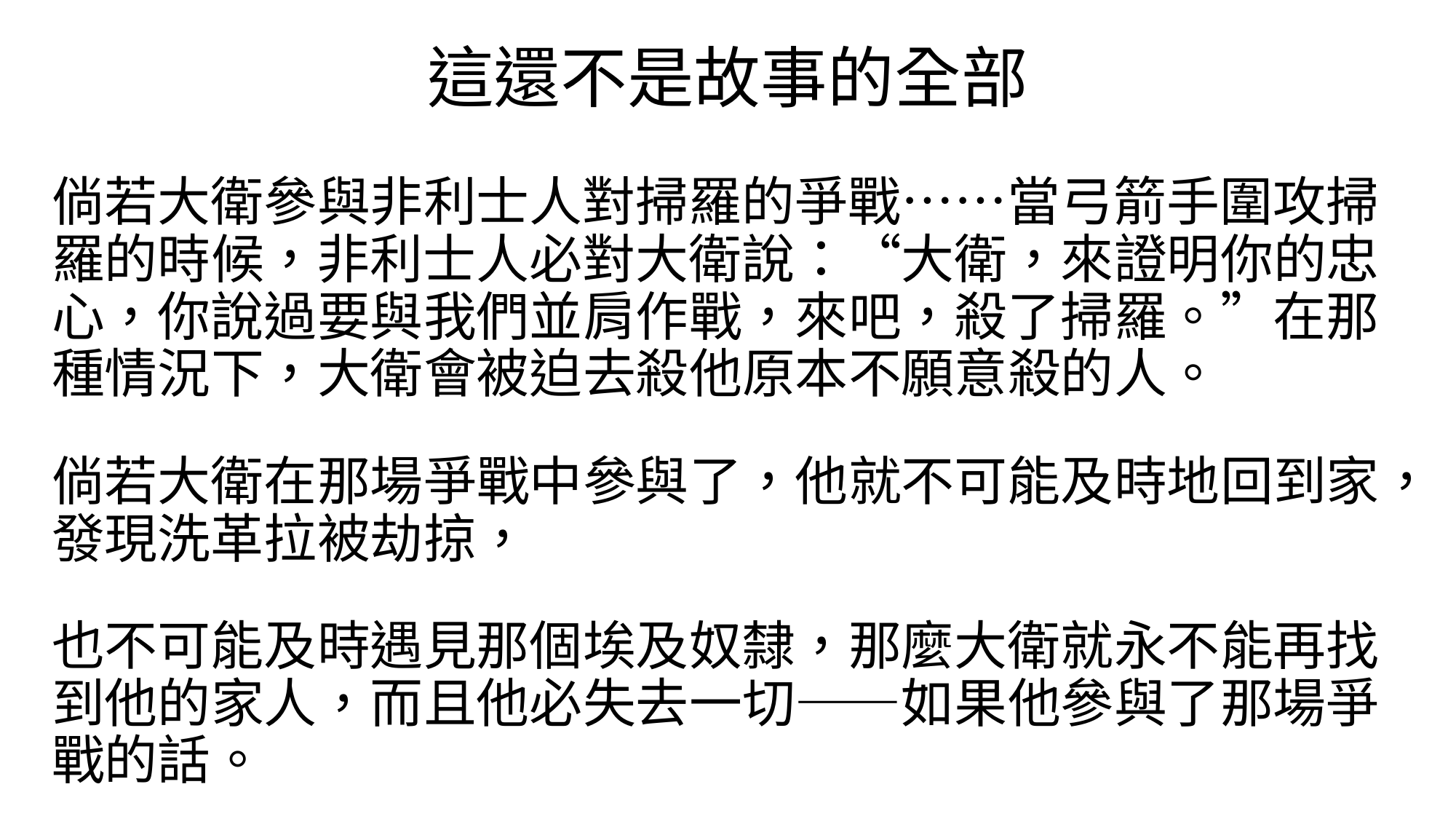

# 這還不是故事的全部
倘若大衛參與非利士人對掃羅的爭戰……當弓箭手圍攻掃羅的時候，非利士人必對大衛說：“大衛，來證明你的忠心，你說過要與我們並肩作戰，來吧，殺了掃羅。”在那種情況下，大衛會被迫去殺他原本不願意殺的人。

倘若大衛在那場爭戰中參與了，他就不可能及時地回到家，發現洗革拉被劫掠，

也不可能及時遇見那個埃及奴隸，那麼大衛就永不能再找到他的家人，而且他必失去一切——如果他參與了那場爭戰的話。